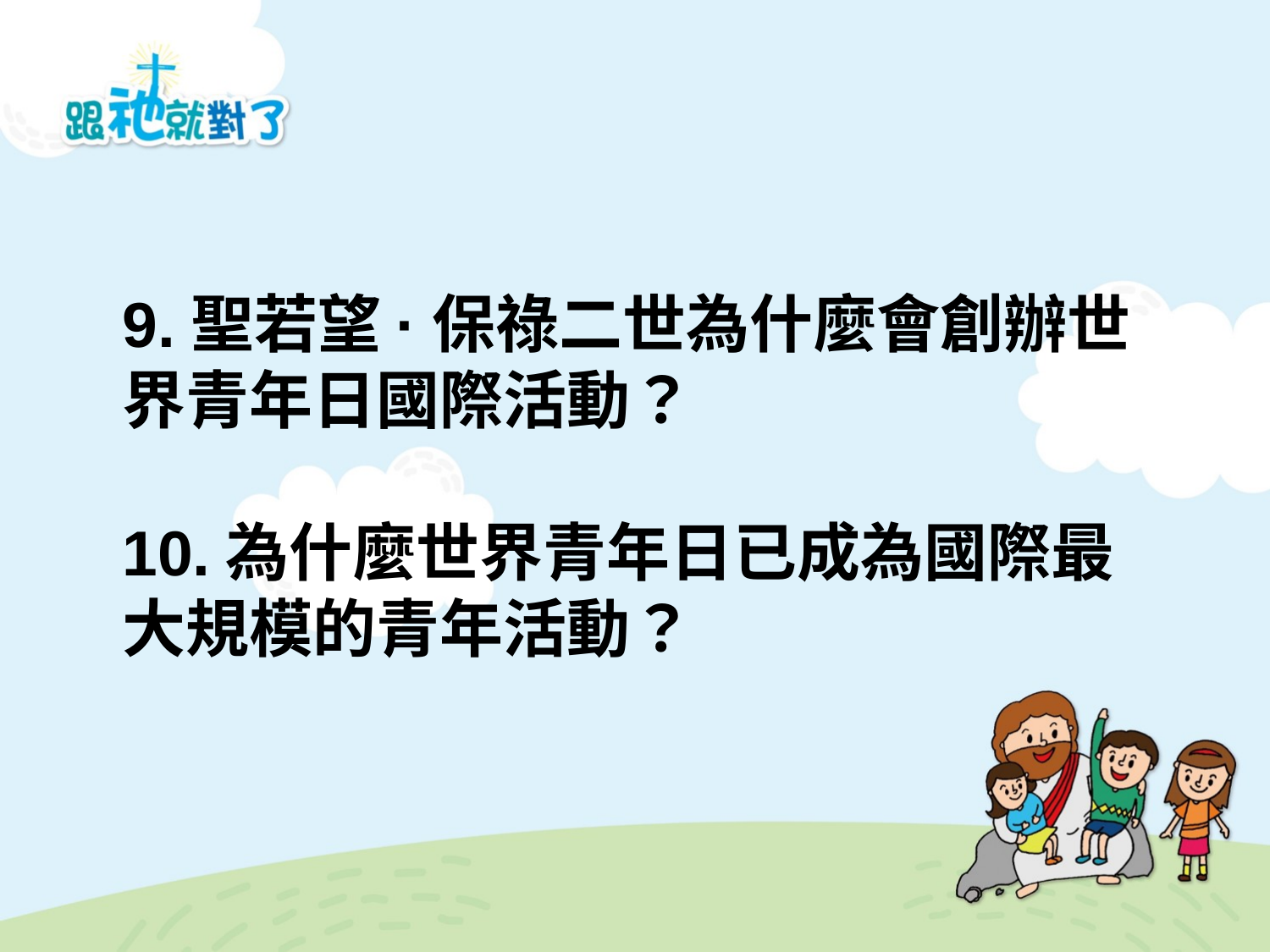

9.聖若望·保祿二世為什麼會創辦世界青年日國際活動？

10.為什麼世界青年日已成為國際最大規模的青年活動？